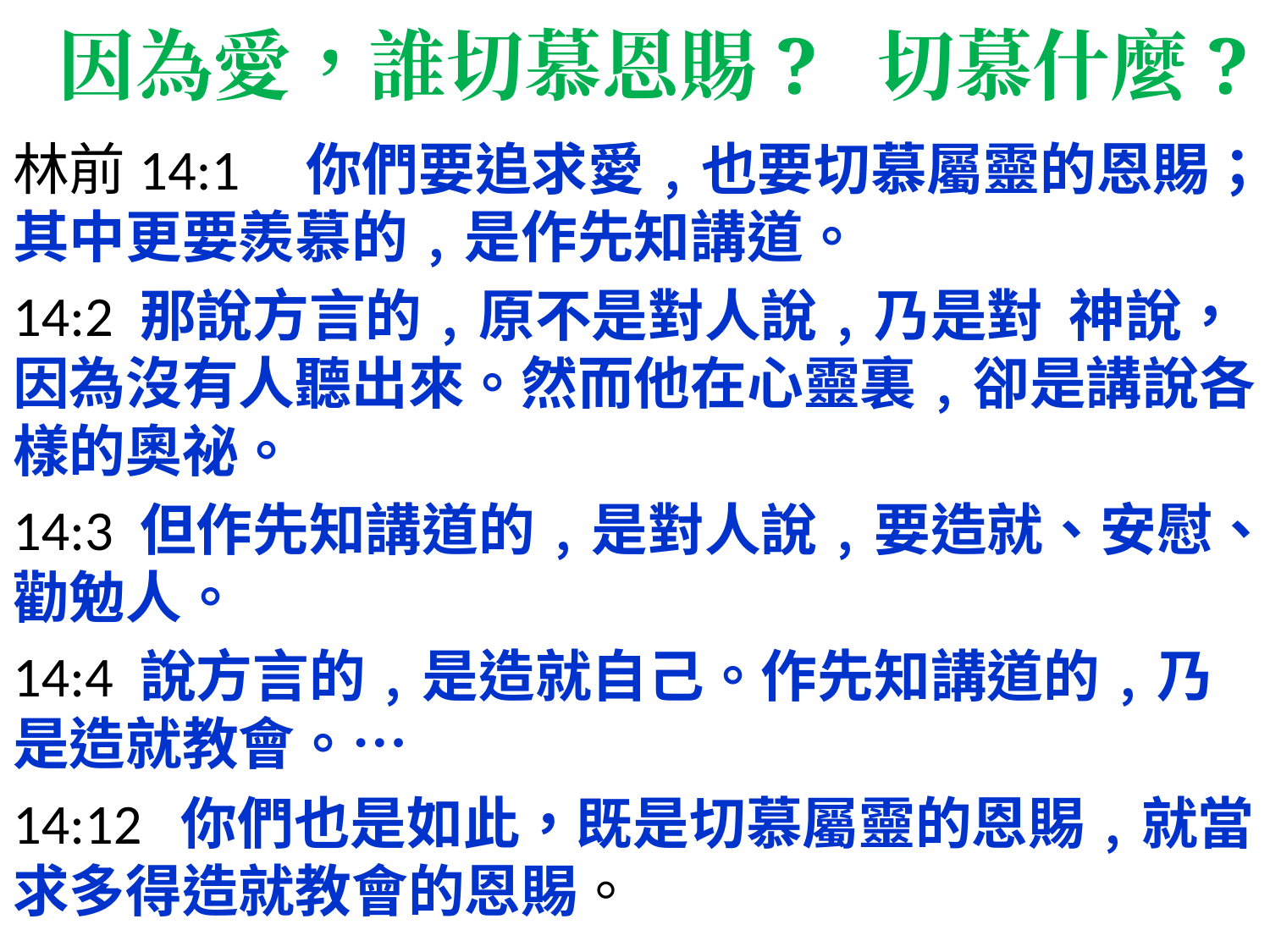

# 因為愛，誰切慕恩賜?  切慕什麼?
林前14:1	  你們要追求愛﹐也要切慕屬靈的恩賜；其中更要羨慕的﹐是作先知講道。
14:2  	那說方言的﹐原不是對人說﹐乃是對  神說，因為沒有人聽出來。然而他在心靈裏﹐卻是講說各樣的奧祕。
14:3	但作先知講道的﹐是對人說﹐要造就、安慰、勸勉人。
14:4	說方言的﹐是造就自己。作先知講道的﹐乃是造就教會。…
14:12  你們也是如此，既是切慕屬靈的恩賜﹐就當求多得造就教會的恩賜。